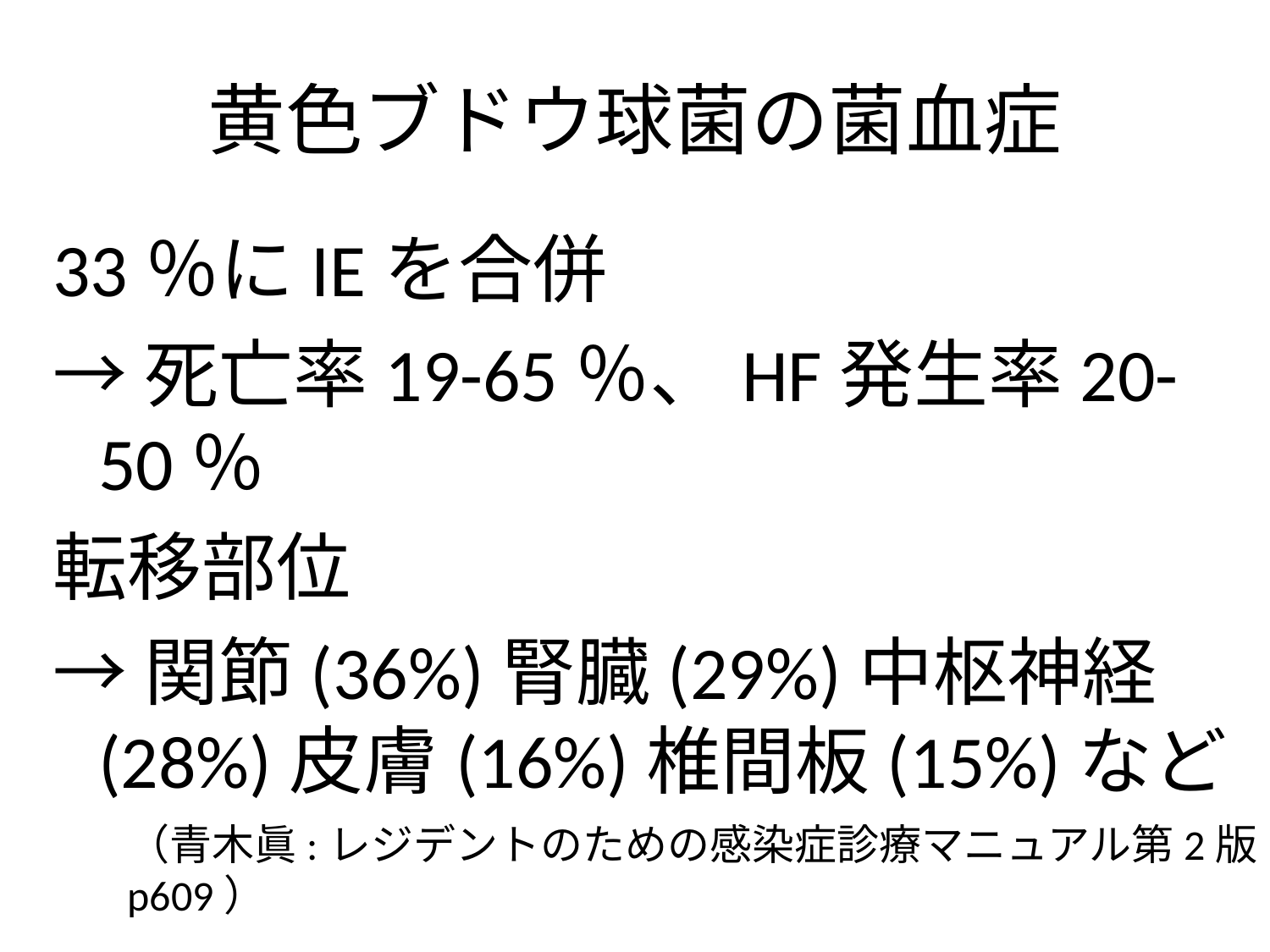

# 黄色ブドウ球菌の菌血症
33％にIEを合併
→死亡率19-65％、HF発生率20-50％
転移部位
→関節(36%)腎臓(29%)中枢神経(28%)皮膚(16%)椎間板(15%)など
（青木眞:レジデントのための感染症診療マニュアル第2版p609）